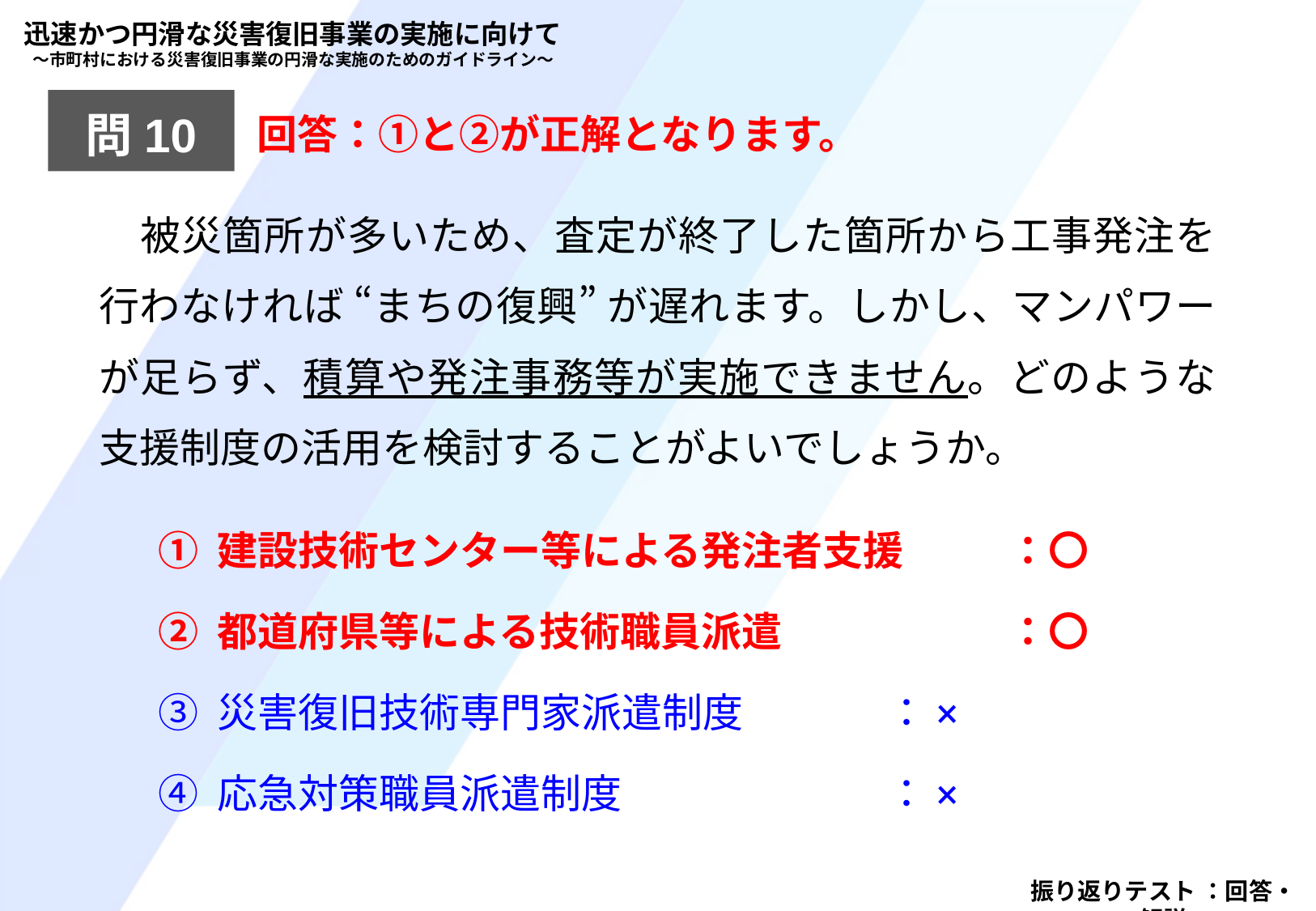

迅速かつ円滑な災害復旧事業の実施に向けて
～市町村における災害復旧事業の円滑な実施のためのガイドライン～
回答：①と②が正解となります。
問10
　被災箇所が多いため、査定が終了した箇所から工事発注を行わなければ “まちの復興” が遅れます。しかし、マンパワーが足らず、積算や発注事務等が実施できません。どのような支援制度の活用を検討することがよいでしょうか。
① 建設技術センター等による発注者支援	：〇
② 都道府県等による技術職員派遣		：〇
③ 災害復旧技術専門家派遣制度		：×
④ 応急対策職員派遣制度			：×
振り返りテスト ：回答・解説